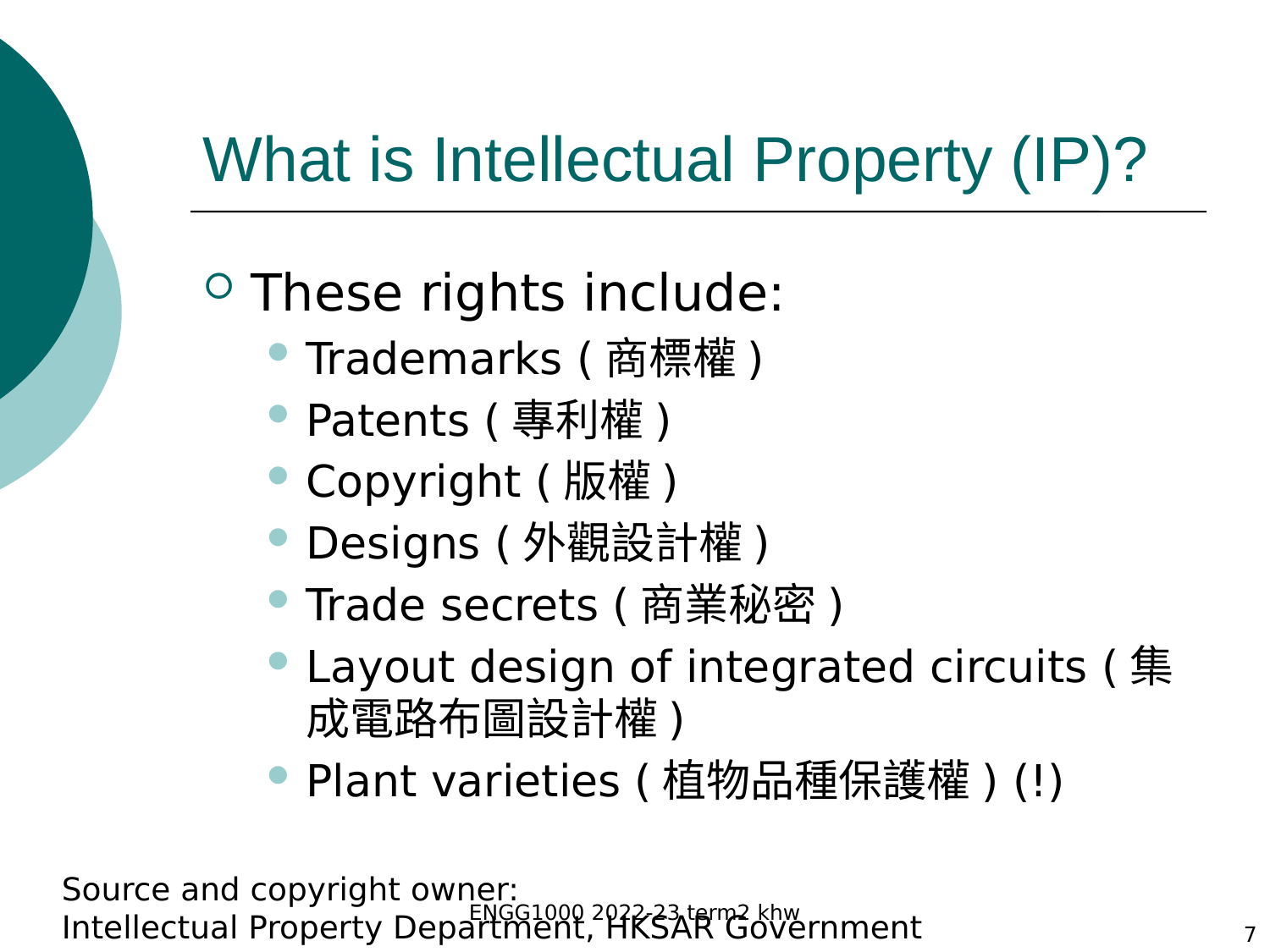

# What is Intellectual Property (IP)?
These rights include:
Trademarks (商標權)
Patents (專利權)
Copyright (版權)
Designs (外觀設計權)
Trade secrets (商業秘密)
Layout design of integrated circuits (集成電路布圖設計權)
Plant varieties (植物品種保護權) (!)
Source and copyright owner:
Intellectual Property Department, HKSAR Government
ENGG1000 2022-23 term2 khw
7